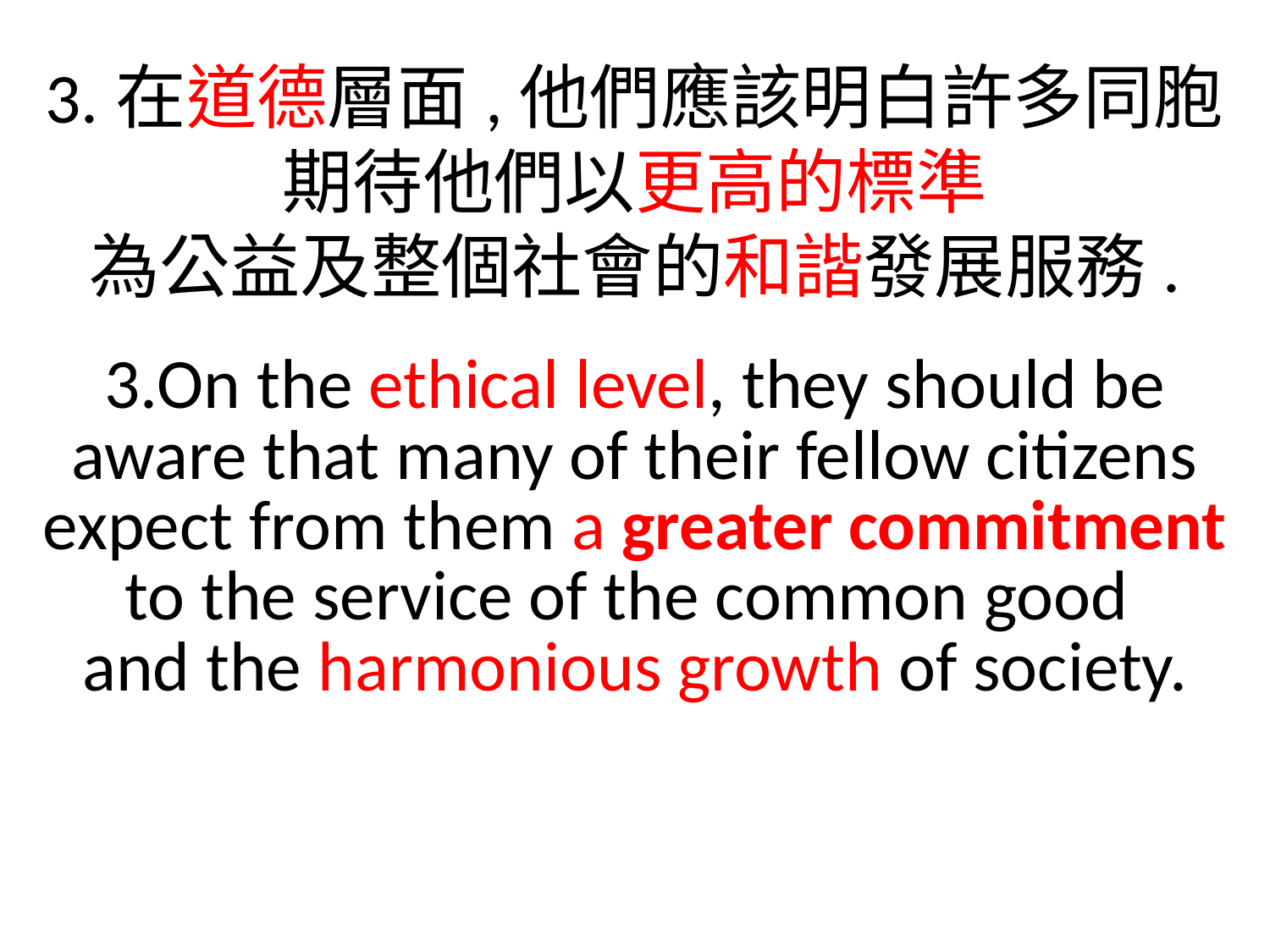

3.在道德層面,他們應該明白許多同胞期待他們以更高的標準
為公益及整個社會的和諧發展服務.
3.On the ethical level, they should be aware that many of their fellow citizens expect from them a greater commitment to the service of the common good
and the harmonious growth of society.